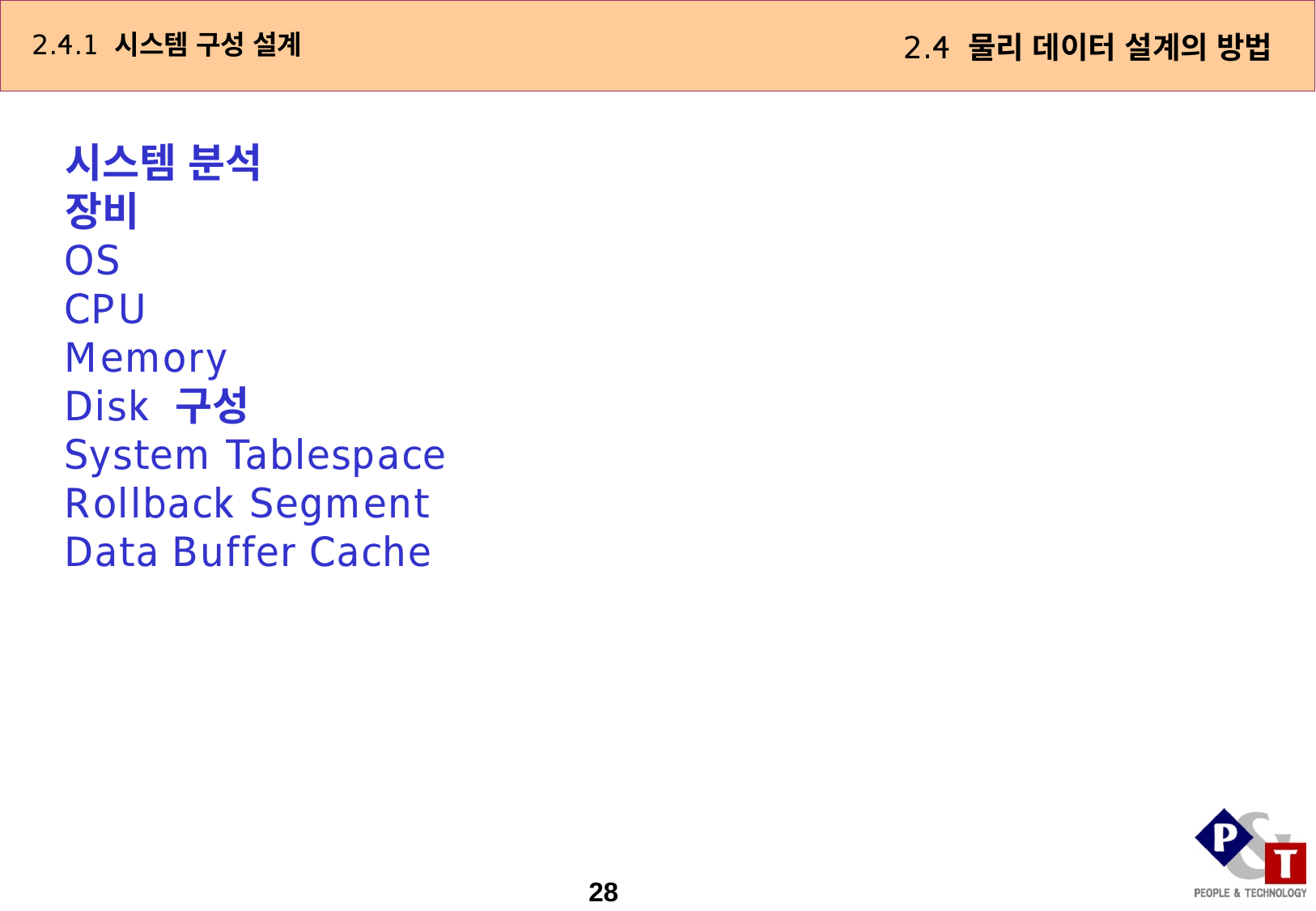

2.4.1 시스템 구성 설계
2.4 물리 데이터 설계의 방법
시스템 분석
장비
OS
CPU
Memory
Disk 구성
System Tablespace
Rollback Segment
Data Buffer Cache